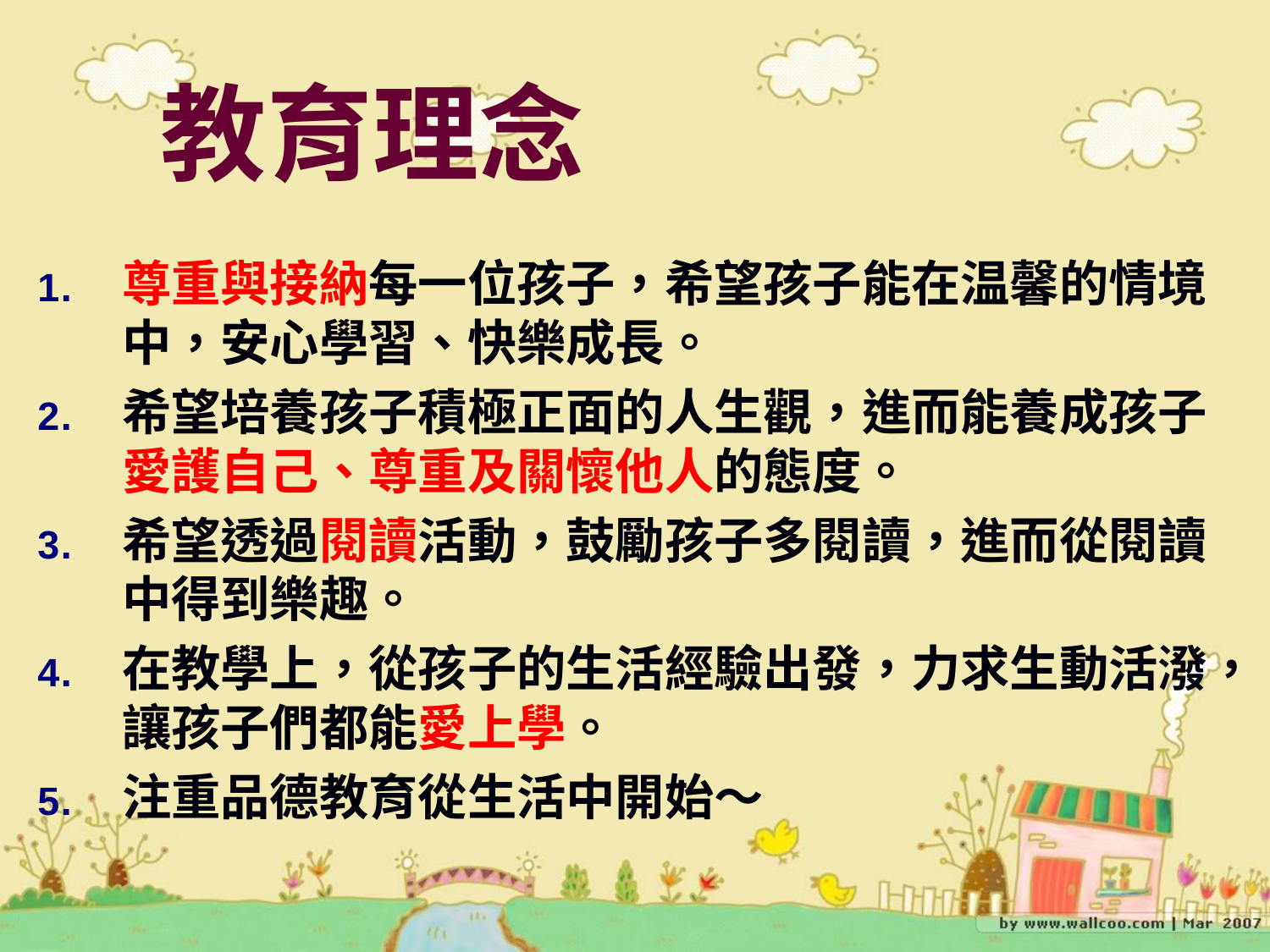

# 教育理念
尊重與接納每一位孩子，希望孩子能在温馨的情境中，安心學習、快樂成長。
希望培養孩子積極正面的人生觀，進而能養成孩子愛護自己、尊重及關懷他人的態度。
希望透過閱讀活動，鼓勵孩子多閱讀，進而從閱讀中得到樂趣。
在教學上，從孩子的生活經驗出發，力求生動活潑，讓孩子們都能愛上學。
注重品德教育從生活中開始～